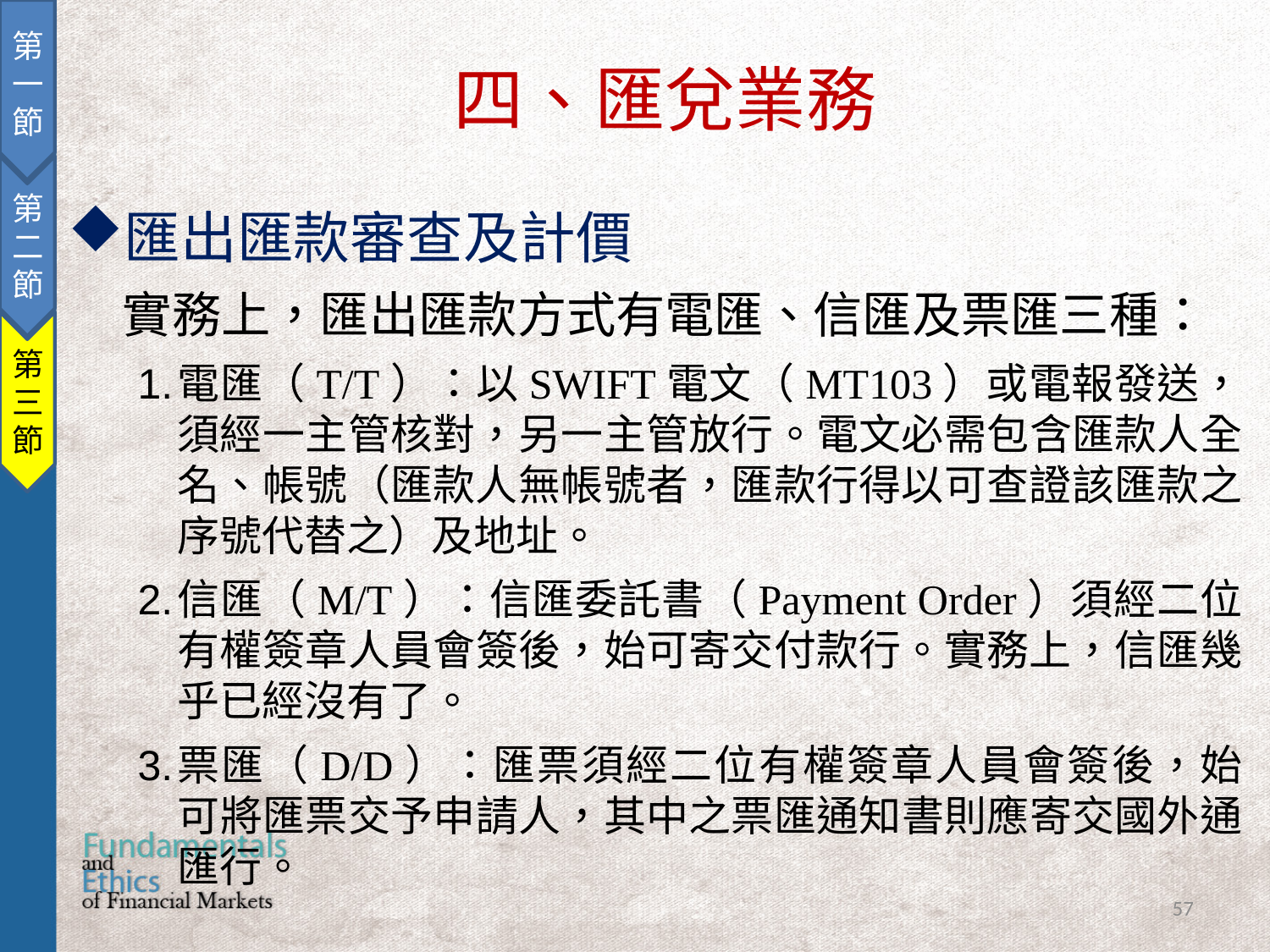

第一節
第二節
第三節
四、匯兌業務
匯出匯款審查及計價
實務上，匯出匯款方式有電匯、信匯及票匯三種：
電匯（T/T）：以SWIFT電文（MT103）或電報發送，須經一主管核對，另一主管放行。電文必需包含匯款人全名、帳號（匯款人無帳號者，匯款行得以可查證該匯款之序號代替之）及地址。
信匯（M/T）：信匯委託書（Payment Order）須經二位有權簽章人員會簽後，始可寄交付款行。實務上，信匯幾乎已經沒有了。
票匯（D/D）：匯票須經二位有權簽章人員會簽後，始可將匯票交予申請人，其中之票匯通知書則應寄交國外通匯行。
57